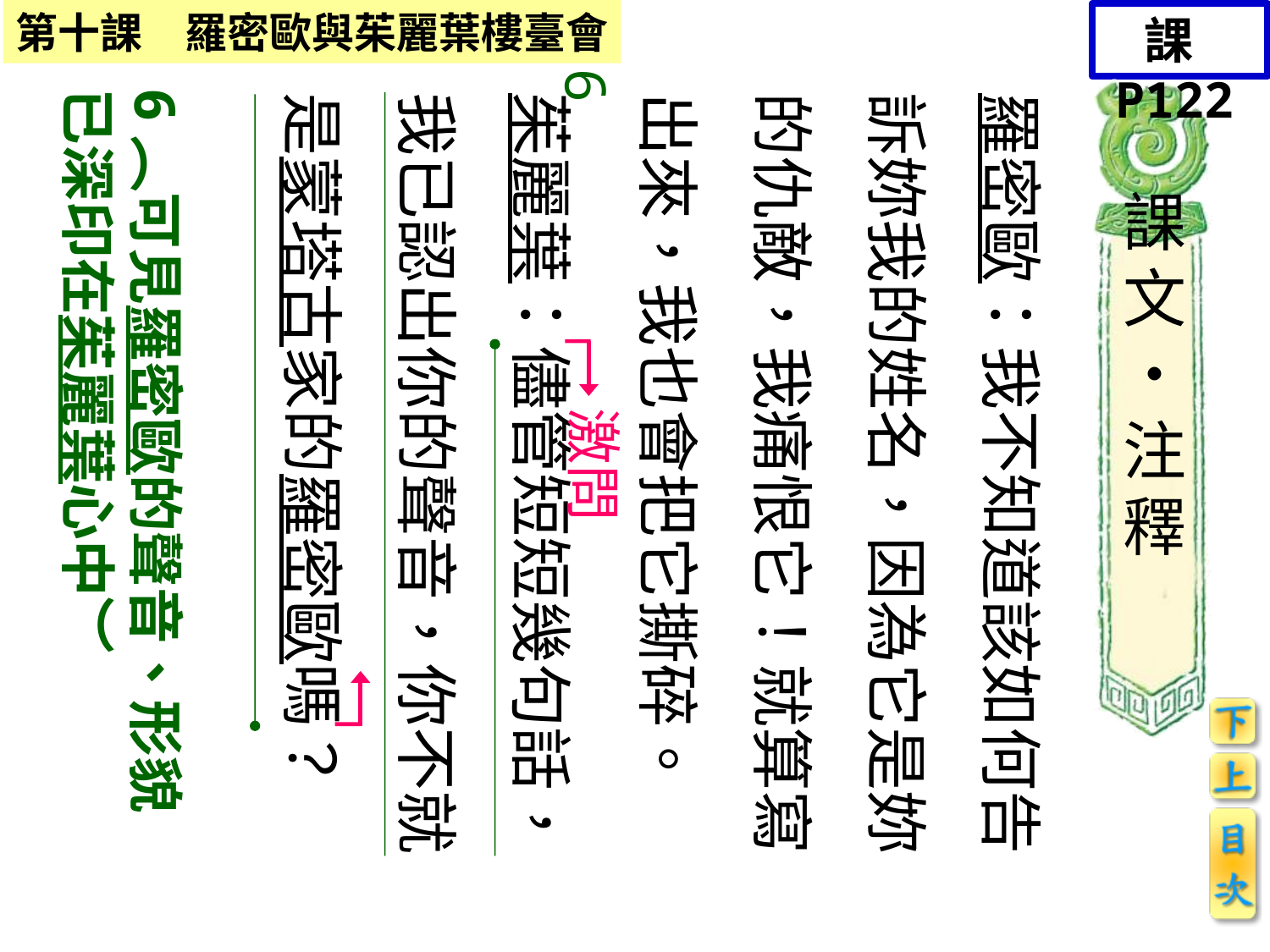

課P122
6
6︵可見羅密歐的聲音、形貌已深印在茱麗葉心中︶
羅密歐：我不知道該如何告訴妳我的姓名，因為它是妳的仇敵，我痛恨它！就算寫出來，我也會把它撕碎。
茱麗葉：儘管短短幾句話，我已認出你的聲音，你不就是蒙塔古家的羅密歐嗎？

課文‧注釋

激問